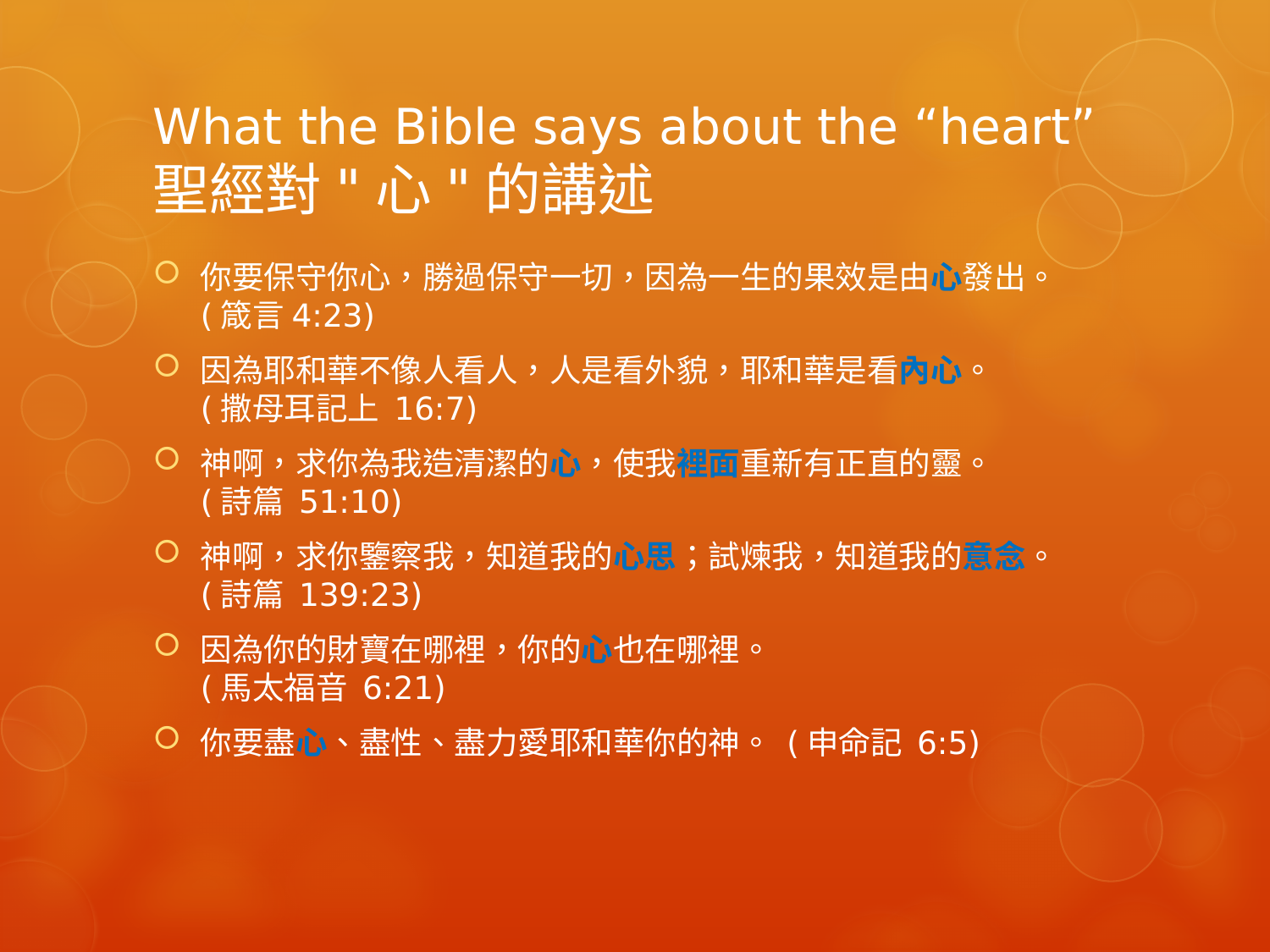

# What the Bible says about the “heart” 聖經對"心"的講述
你要保守你心，勝過保守一切，因為一生的果效是由心發出。
(箴言4:23)
因為耶和華不像人看人，人是看外貌，耶和華是看內心。
(撒母耳記上 16:7)
神啊，求你為我造清潔的心，使我裡面重新有正直的靈。
(詩篇 51:10)
神啊，求你鑒察我，知道我的心思；試煉我，知道我的意念。
(詩篇 139:23)
因為你的財寶在哪裡，你的心也在哪裡。
(馬太福音 6:21)
你要盡心、盡性、盡力愛耶和華你的神。 (申命記 6:5)